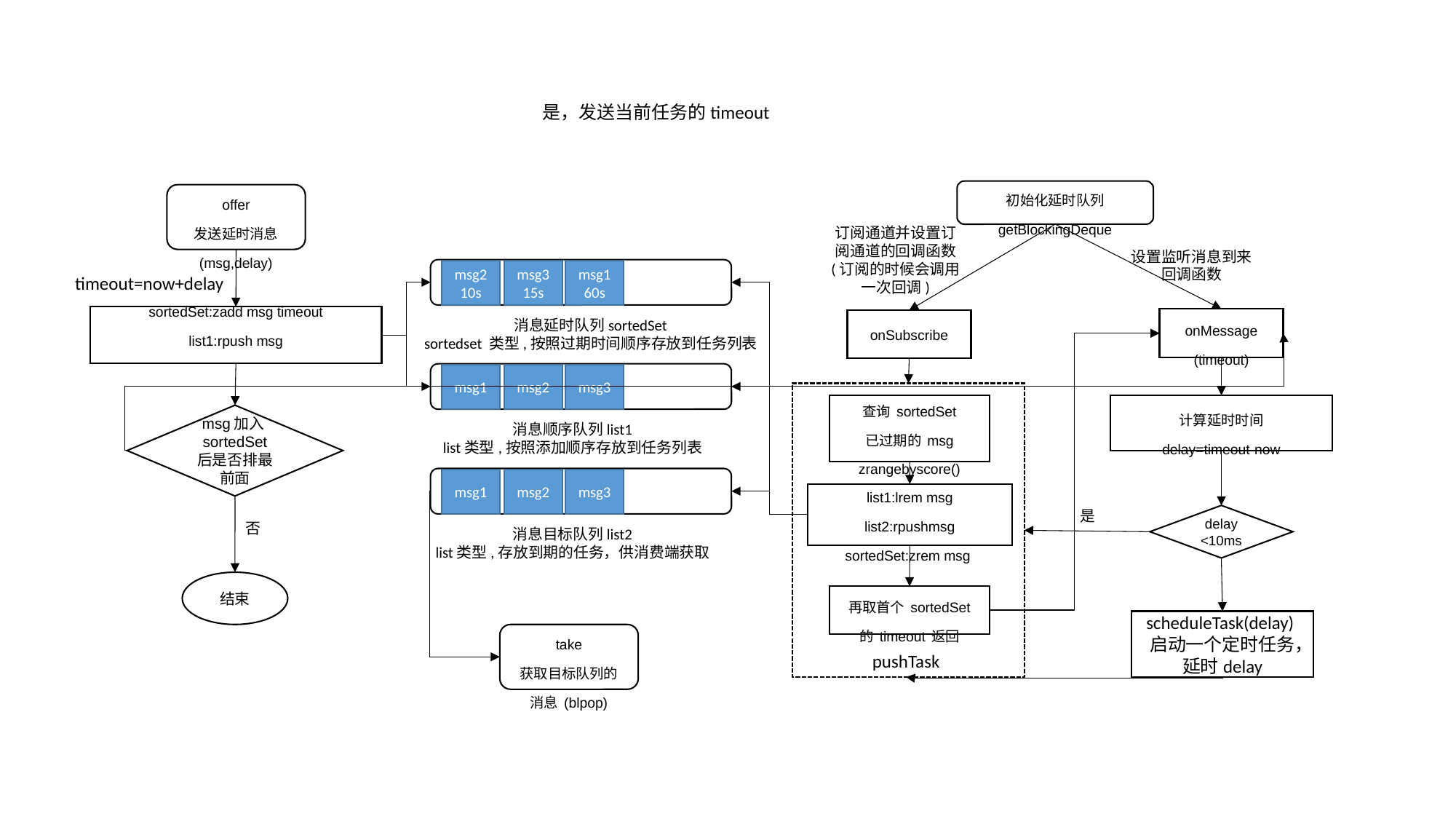

是，发送当前任务的timeout
初始化延时队列
getBlockingDeque
offer
发送延时消息
(msg,delay)
订阅通道并设置订阅通道的回调函数
(订阅的时候会调用一次回调)
设置监听消息到来回调函数

msg2
10s
msg3
15s
msg1
60s
timeout=now+delay

sortedSet:zadd msg timeout
list1:rpush msg

onMessage
(timeout)
消息延时队列sortedSet
sortedset 类型,按照过期时间顺序存放到任务列表
onSubscribe

msg1
msg2
msg3

查询sortedSet
已过期的msg
zrangebyscore()

计算延时时间
delay=timeout-now
msg加入sortedSet
后是否排最前面
消息顺序队列list1
list类型,按照添加顺序存放到任务列表

msg1
msg2
msg3

list1:lrem msg
list2:rpushmsg
sortedSet:zrem msg
是
delay
<10ms
否
消息目标队列list2
list类型,存放到期的任务，供消费端获取
结束

再取首个sortedSet
的timeout返回
scheduleTask(delay)启动一个定时任务，延时delay
take
获取目标队列的消息(blpop)
pushTask